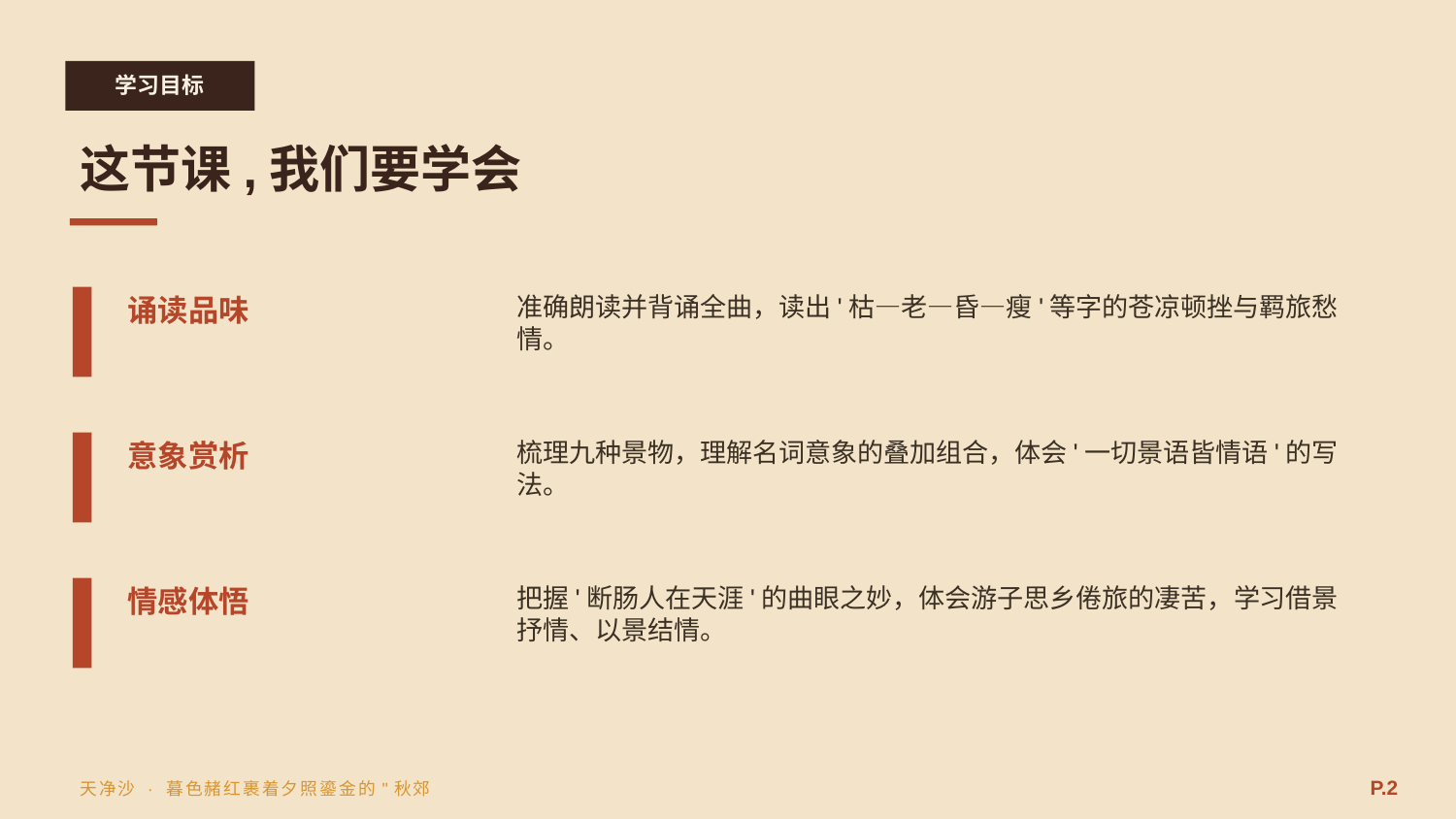

学习目标

这节课,我们要学会

诵读品味
准确朗读并背诵全曲，读出'枯—老—昏—瘦'等字的苍凉顿挫与羁旅愁情。

意象赏析
梳理九种景物，理解名词意象的叠加组合，体会'一切景语皆情语'的写法。

情感体悟
把握'断肠人在天涯'的曲眼之妙，体会游子思乡倦旅的凄苦，学习借景抒情、以景结情。

P.2
天净沙 · 暮色赭红裹着夕照鎏金的"秋郊